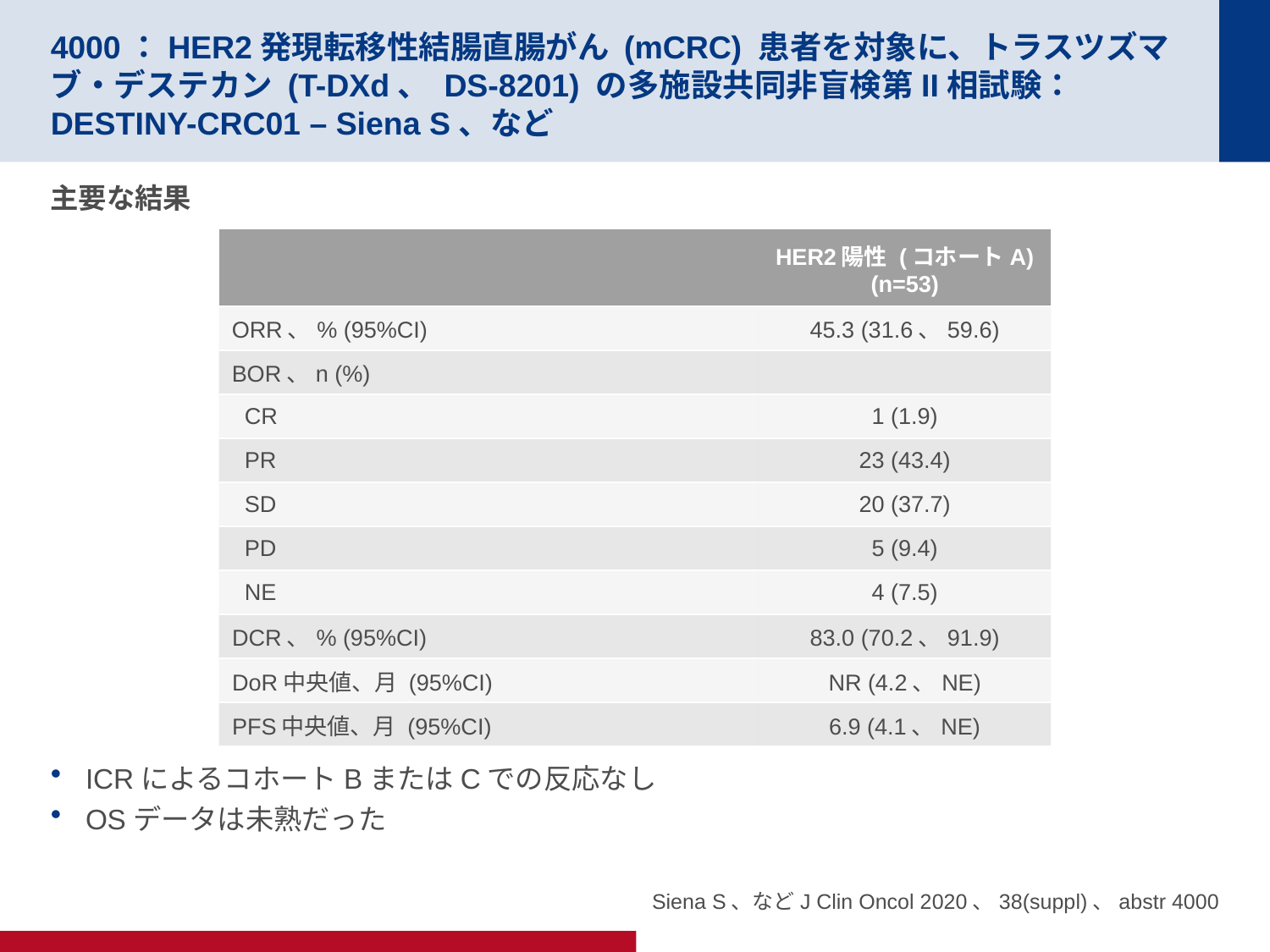

# 4000：HER2発現転移性結腸直腸がん (mCRC) 患者を対象に、トラスツズマブ・デステカン (T-DXd、 DS-8201) の多施設共同非盲検第II相試験： DESTINY-CRC01 – Siena S、など
主要な結果
ICRによるコホートBまたはCでの反応なし
OSデータは未熟だった
|  | HER2陽性 (コホートA) (n=53) |
| --- | --- |
| ORR、% (95%CI) | 45.3 (31.6、59.6) |
| BOR、n (%) |  |
| CR | 1 (1.9) |
| PR | 23 (43.4) |
| SD | 20 (37.7) |
| PD | 5 (9.4) |
| NE | 4 (7.5) |
| DCR、% (95%CI) | 83.0 (70.2、91.9) |
| DoR中央値、月 (95%CI) | NR (4.2、NE) |
| PFS中央値、月 (95%CI) | 6.9 (4.1、NE) |
Siena S、などJ Clin Oncol 2020、38(suppl)、abstr 4000